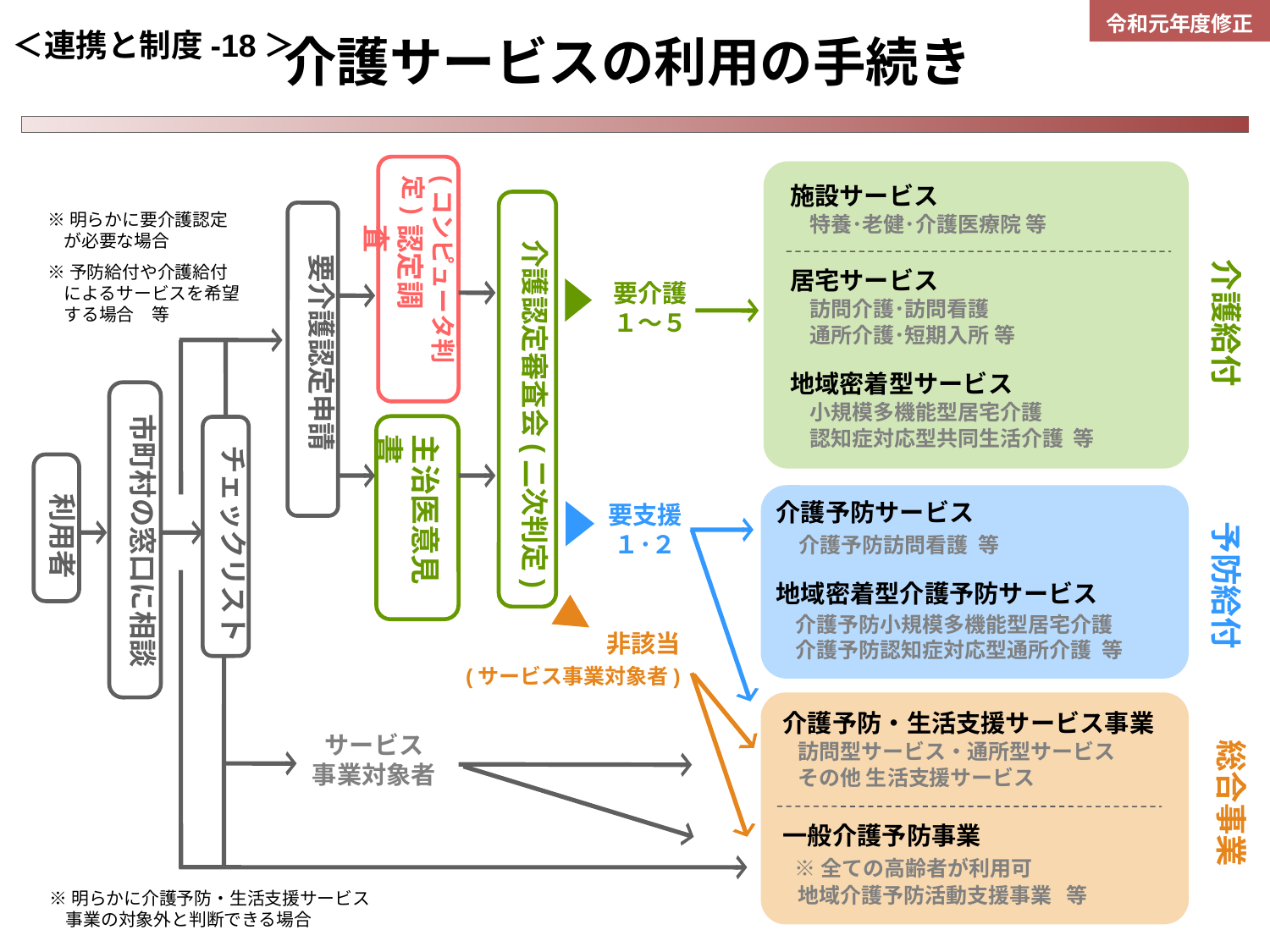

＜連携と制度-18＞
令和元年度修正
介護サービスの利用の手続き

(コンピュータ判定)

認定調査
介護認定審査会(二次判定)
要介護認定申請

主治医意見書

施設サービス
   特養･老健･介護医療院 等
居宅サービス
   訪問介護･訪問看護
   通所介護･短期入所 等
地域密着型サービス
   小規模多機能型居宅介護
   認知症対応型共同生活介護  等
※明らかに要介護認定
   が必要な場合
※予防給付や介護給付
   によるサービスを希望
   する場合　等
介護給付

要介護
１～５

市町村の窓口に相談

チェックリスト

利用者

介護予防サービス
   介護予防訪問看護  等

地域密着型介護予防サービス
   介護予防小規模多機能型居宅介護
   介護予防認知症対応型通所介護  等
要支援
１･２

予防給付

非該当
(サービス事業対象者)

介護予防・生活支援サービス事業
  訪問型サービス・通所型サービス
  その他 生活支援サービス

一般介護予防事業
  ※全ての高齢者が利用可
  地域介護予防活動支援事業   等
総合事業
サービス
事業対象者

※明らかに介護予防・生活支援サービス
   事業の対象外と判断できる場合